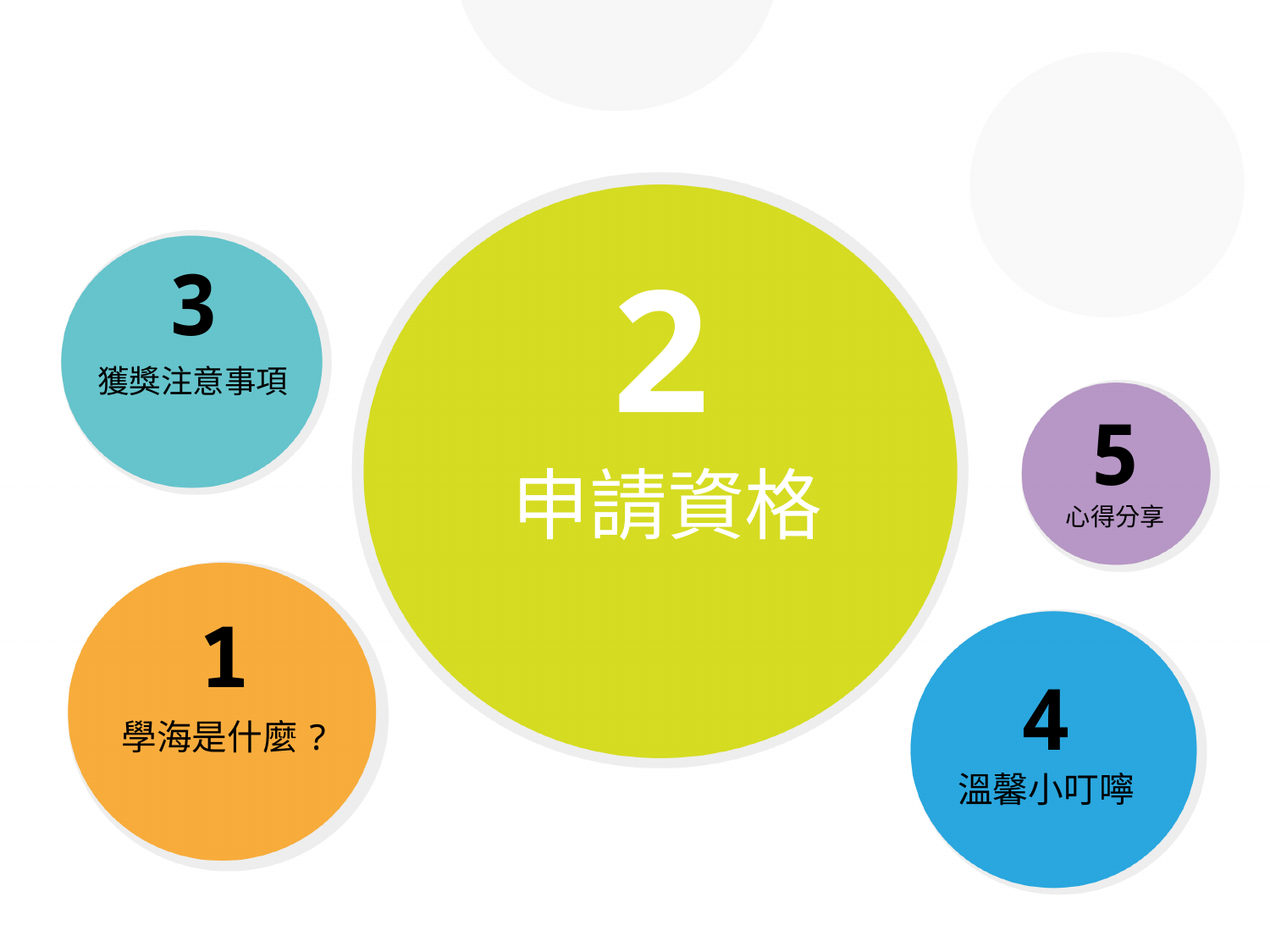

3
2
獲獎注意事項
5
# 申請資格
心得分享
1
4
學海是什麼?
溫馨小叮嚀